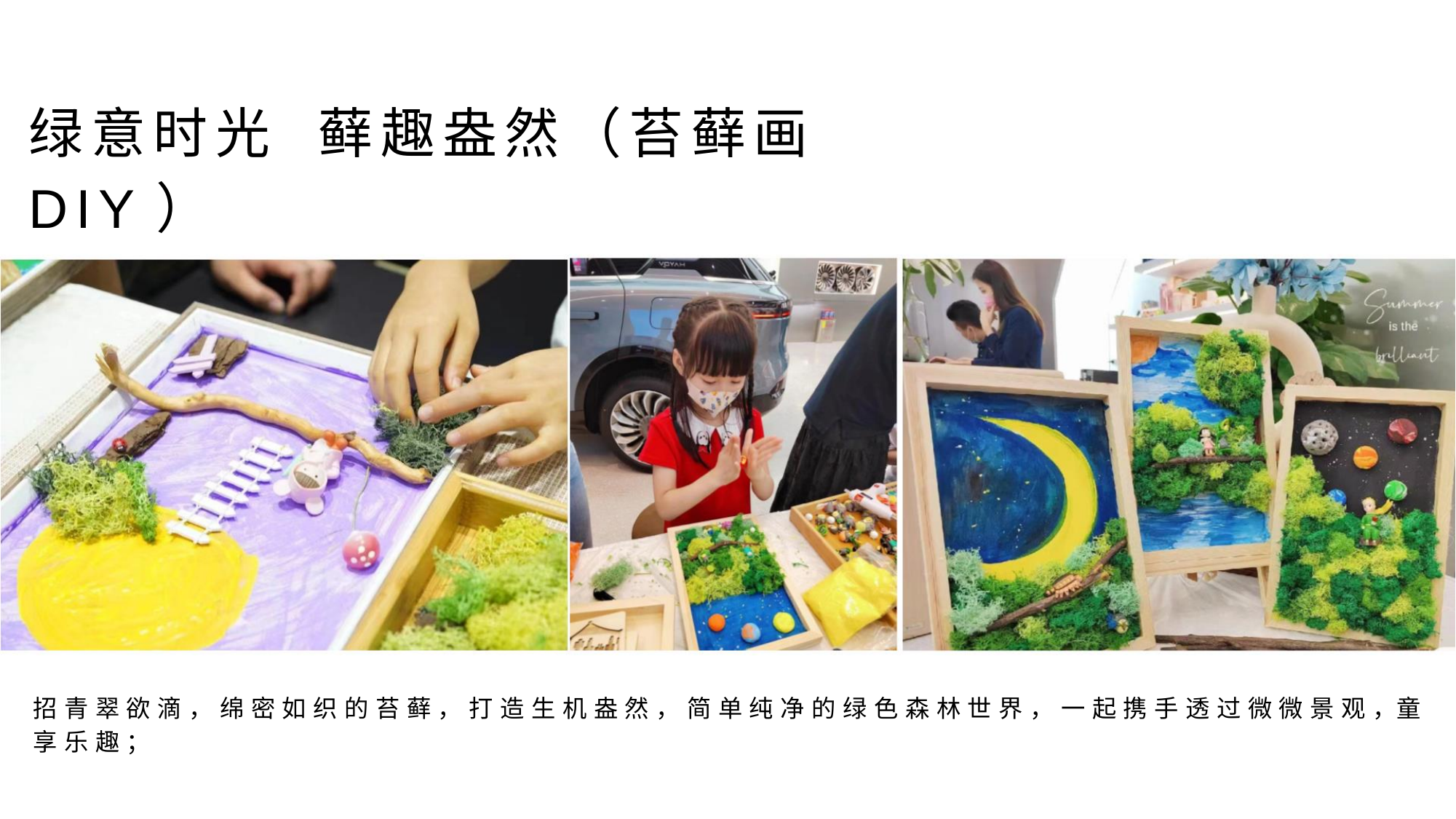

绿意时光 藓趣盎然（苔藓画DIY）
招 青 翠 欲 滴 ， 绵 密 如 织 的 苔 藓 ， 打 造 生 机 盎 然 ， 简 单 纯 净 的 绿 色 森 林 世 界 ， 一 起 携 手 透 过 微 微 景 观 ，童 享 乐 趣 ；